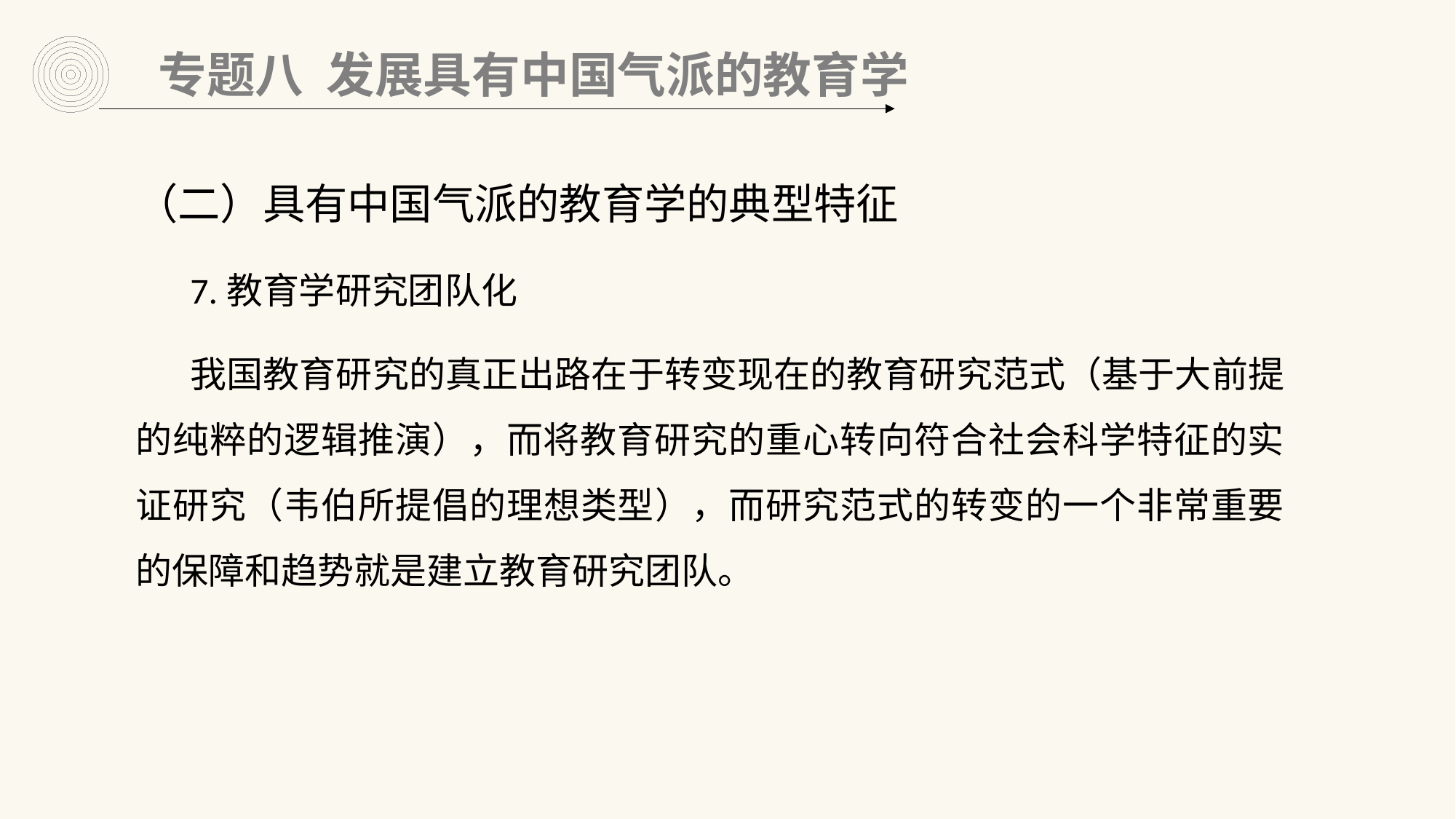

专题八  发展具有中国气派的教育学
（二）具有中国气派的教育学的典型特征
7.教育学研究团队化
我国教育研究的真正出路在于转变现在的教育研究范式（基于大前提的纯粹的逻辑推演），而将教育研究的重心转向符合社会科学特征的实证研究（韦伯所提倡的理想类型），而研究范式的转变的一个非常重要的保障和趋势就是建立教育研究团队。